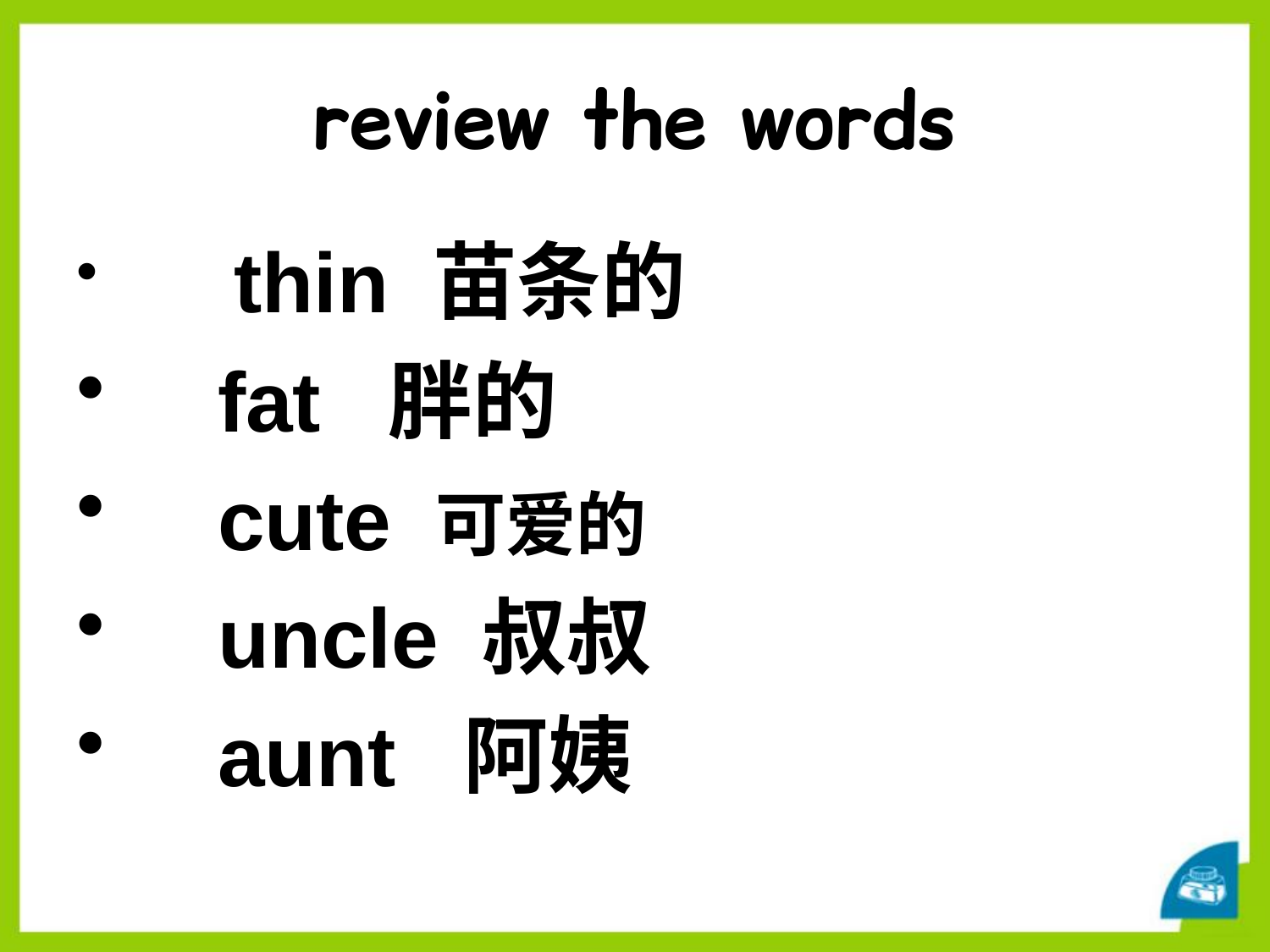

# review the words
    thin 苗条的
    fat  胖的
    cute 可爱的
    uncle 叔叔
    aunt  阿姨